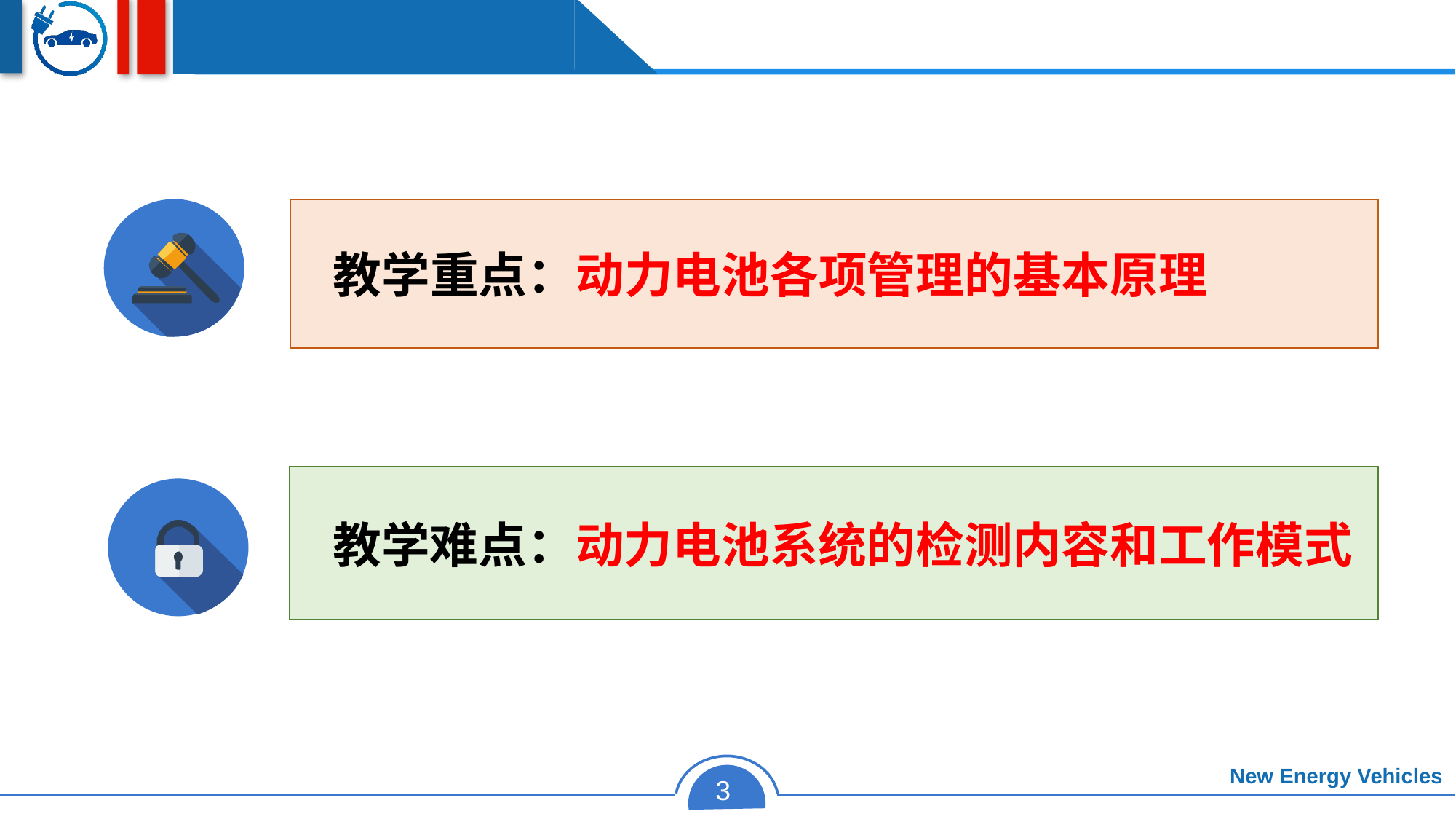

教学重点：动力电池各项管理的基本原理
教学难点：动力电池系统的检测内容和工作模式